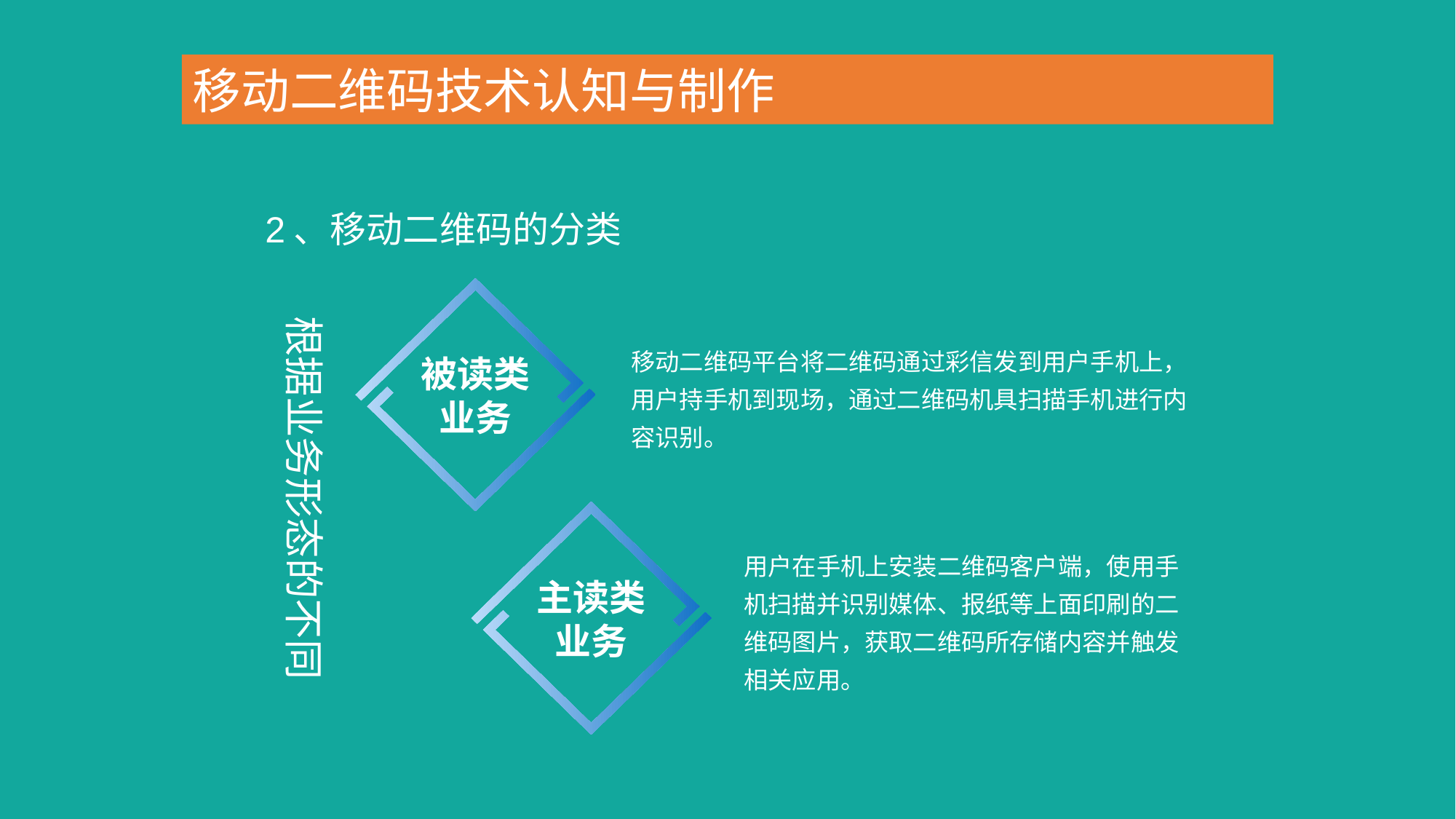

移动二维码技术认知与制作
2、移动二维码的分类
被读类
业务
根据业务形态的不同
移动二维码平台将二维码通过彩信发到用户手机上，用户持手机到现场，通过二维码机具扫描手机进行内容识别。
主读类
业务
用户在手机上安装二维码客户端，使用手机扫描并识别媒体、报纸等上面印刷的二维码图片，获取二维码所存储内容并触发相关应用。